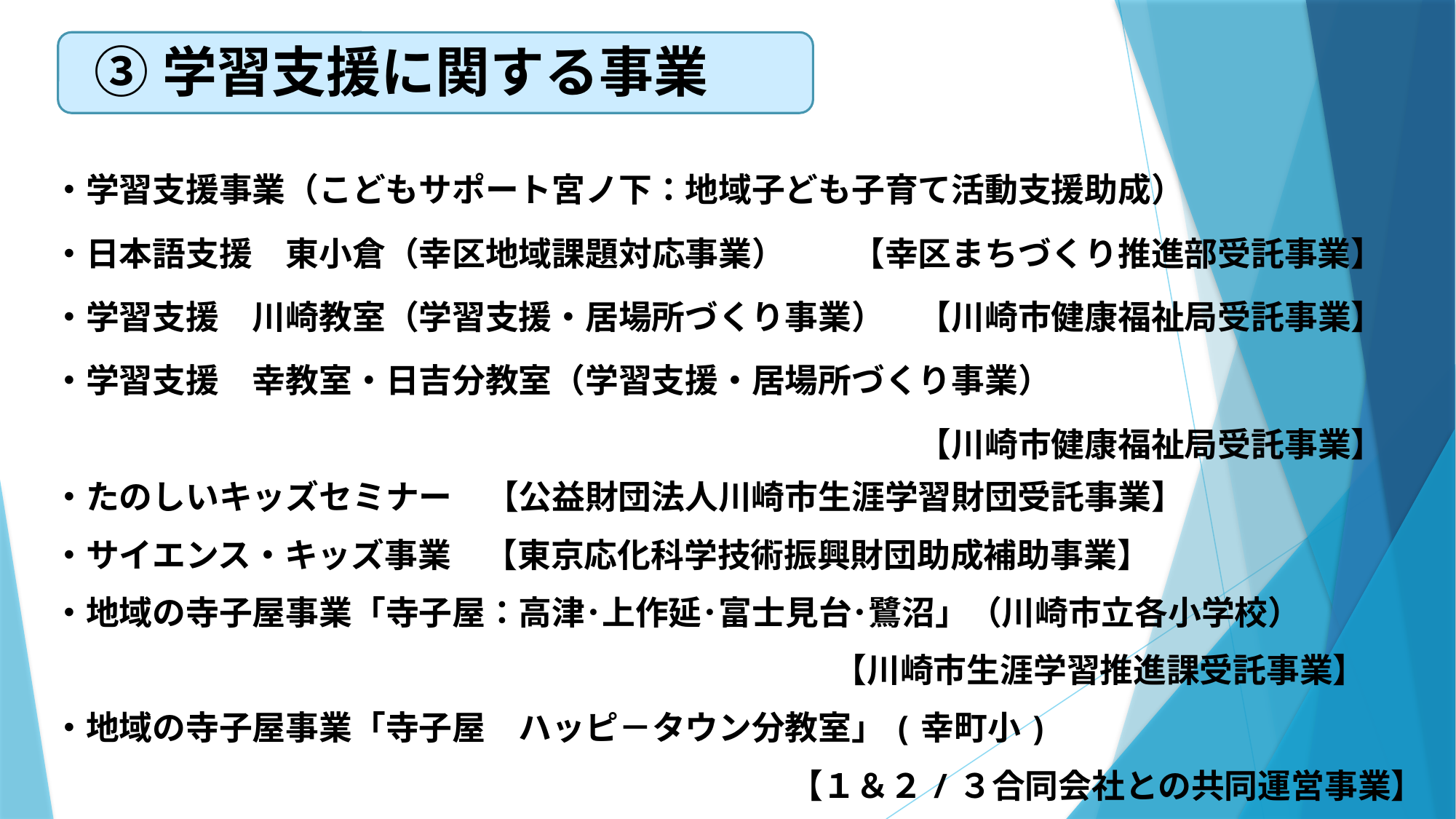

③学習支援に関する事業
・学習支援事業（こどもサポート宮ノ下：地域子ども子育て活動支援助成）
・日本語支援　東小倉（幸区地域課題対応事業）　　【幸区まちづくり推進部受託事業】
・学習支援　川崎教室（学習支援・居場所づくり事業）　【川崎市健康福祉局受託事業】
・学習支援　幸教室・日吉分教室（学習支援・居場所づくり事業）
　　　　　　　　　　　　　　　　　　　　　　　　　　【川崎市健康福祉局受託事業】
・たのしいキッズセミナー　【公益財団法人川崎市生涯学習財団受託事業】
・サイエンス・キッズ事業　【東京応化科学技術振興財団助成補助事業】
・地域の寺子屋事業「寺子屋：高津･上作延･富士見台･鷺沼」（川崎市立各小学校）
　　　　　　　　　　　　　　　　　　　　　　 　 【川崎市生涯学習推進課受託事業】
・地域の寺子屋事業「寺子屋　ハッピ－タウン分教室」(幸町小)
　　　　　　　　　　　　　　　　　　　　　　　　　　　【１＆２/３合同会社との共同運営事業】